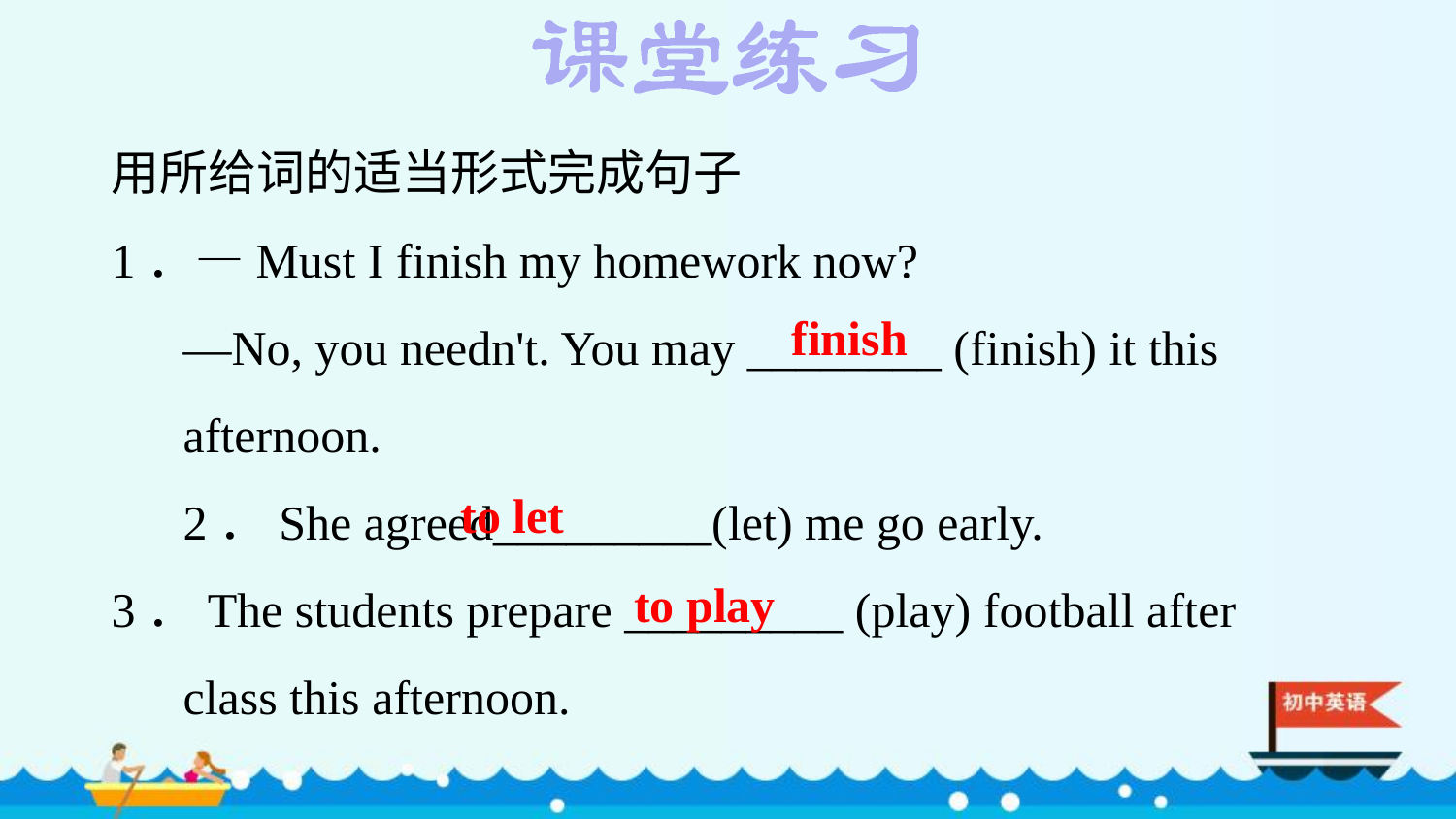

用所给词的适当形式完成句子
1．—Must I finish my homework now?
—No, you needn't. You may ________ (finish) it this afternoon.
2．She agreed_________(let) me go early.
3．The students prepare _________ (play) football after class this afternoon.
finish
to let
to play